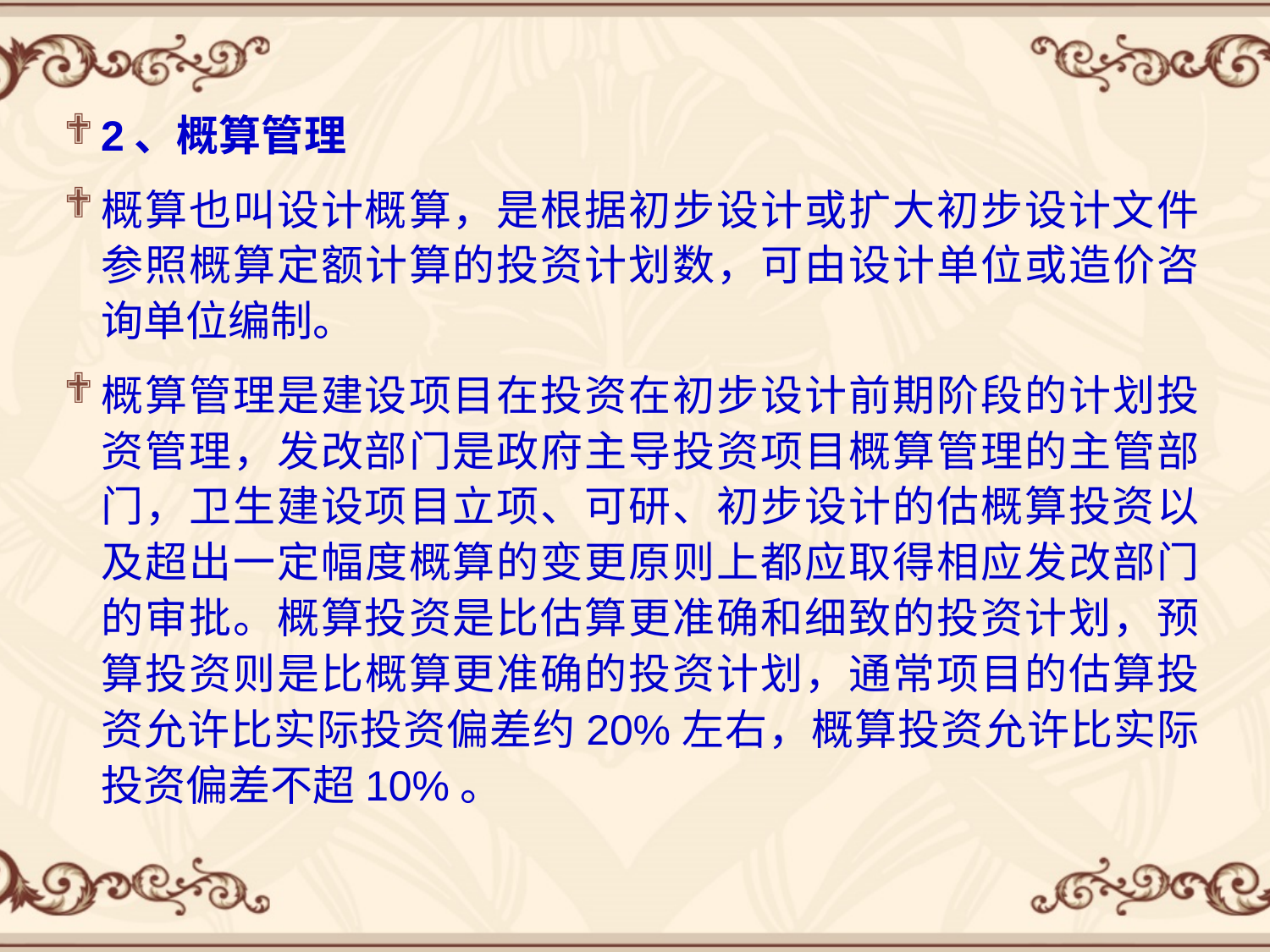

2、概算管理
概算也叫设计概算，是根据初步设计或扩大初步设计文件参照概算定额计算的投资计划数，可由设计单位或造价咨询单位编制。
概算管理是建设项目在投资在初步设计前期阶段的计划投资管理，发改部门是政府主导投资项目概算管理的主管部门，卫生建设项目立项、可研、初步设计的估概算投资以及超出一定幅度概算的变更原则上都应取得相应发改部门的审批。概算投资是比估算更准确和细致的投资计划，预算投资则是比概算更准确的投资计划，通常项目的估算投资允许比实际投资偏差约20%左右，概算投资允许比实际投资偏差不超10%。